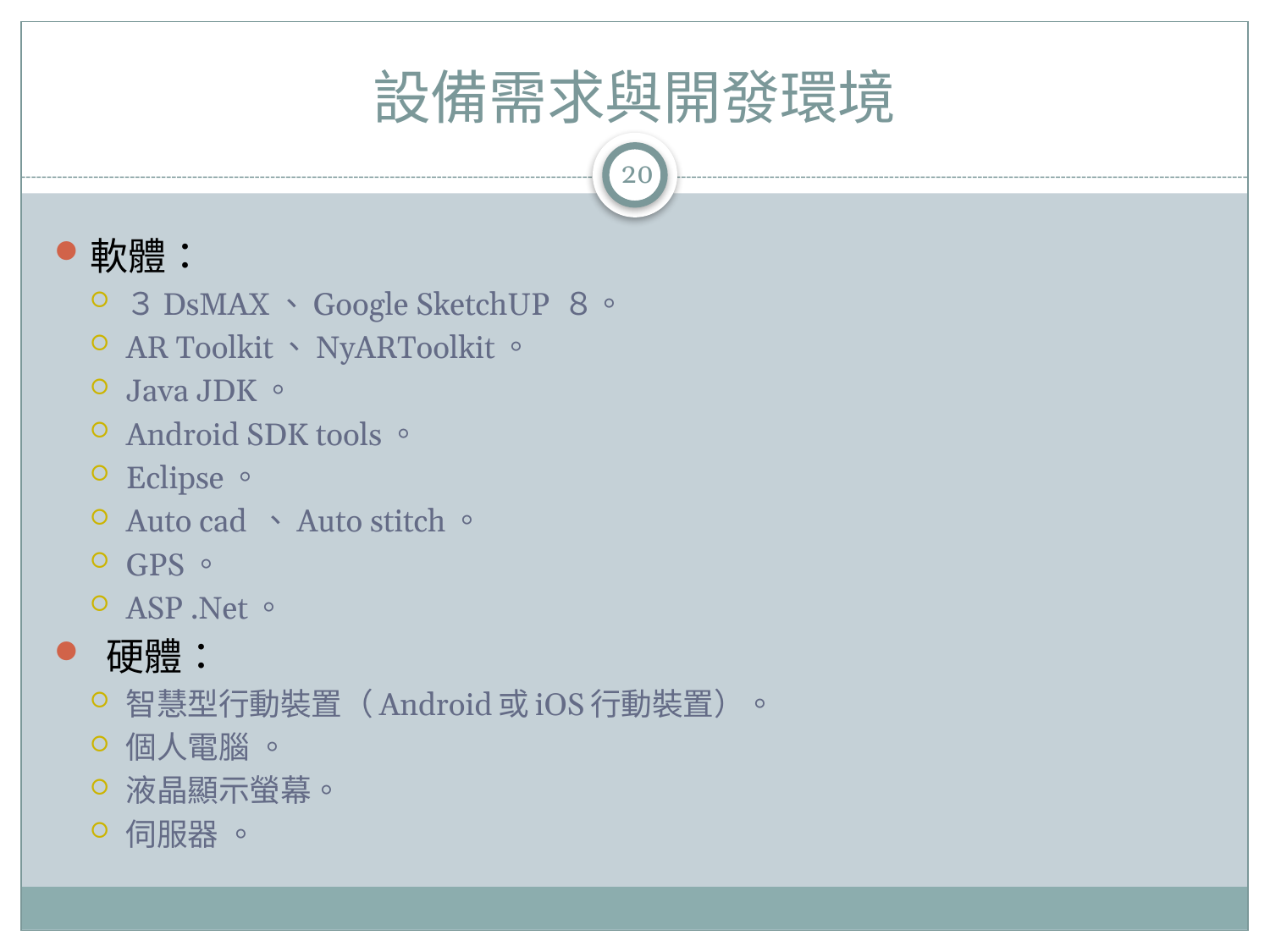

# 設備需求與開發環境
20
軟體：
３DsMAX、Google SketchUP ８。
AR Toolkit、NyARToolkit。
Java JDK。
Android SDK tools。
Eclipse。
Auto cad 、Auto stitch。
GPS。
ASP .Net。
 硬體：
智慧型行動裝置（Android或iOS行動裝置）。
個人電腦 。
液晶顯示螢幕。
伺服器 。